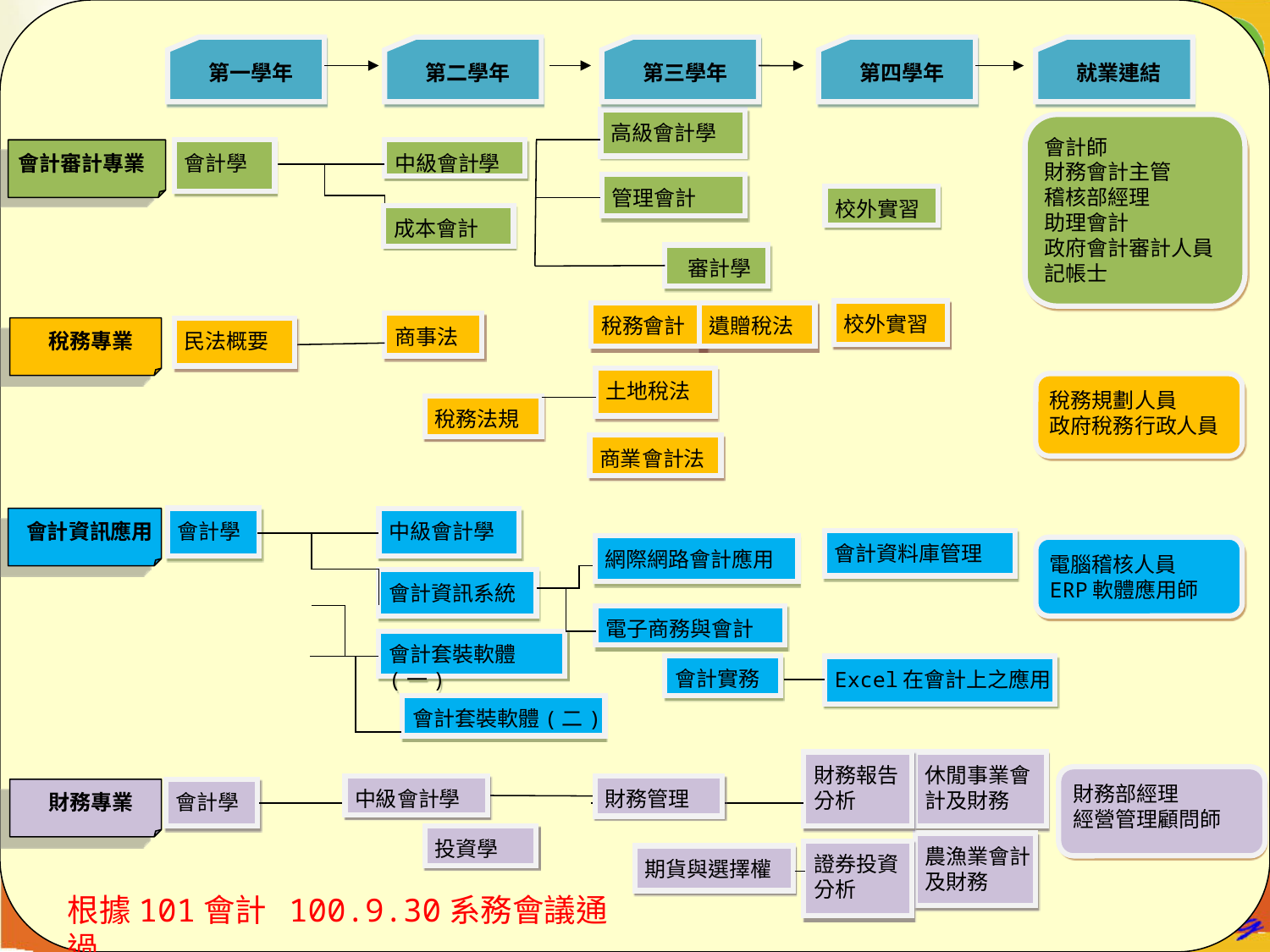

第一學年
第二學年
第三學年
第四學年
就業連結
高級會計學
會計師
財務會計主管
稽核部經理
助理會計
政府會計審計人員
記帳士
審計學
會計審計專業
會計學
中級會計學
管理會計
校外實習
成本會計
審計學
校外實習
稅務會計
遺贈稅法
商事法
稅務專業
民法概要
土地稅法
稅務規劃人員
政府稅務行政人員
稅務法規
商業會計法
會計資訊應用
會計學
中級會計學
會計資料庫管理
網際網路會計應用
電腦稽核人員
ERP軟體應用師
會計資訊系統
電子商務與會計
會計套裝軟體(一)
會計實務
Excel在會計上之應用
會計套裝軟體(二)
財務報告分析
休閒事業會計及財務
財務部經理
經營管理顧問師
中級會計學
財務管理
財務專業
會計學
投資學
農漁業會計及財務
證券投資分析
期貨與選擇權
根據101會計  100.9.30系務會議通過
(一)四大能力課程架構
課
程
規
劃
47